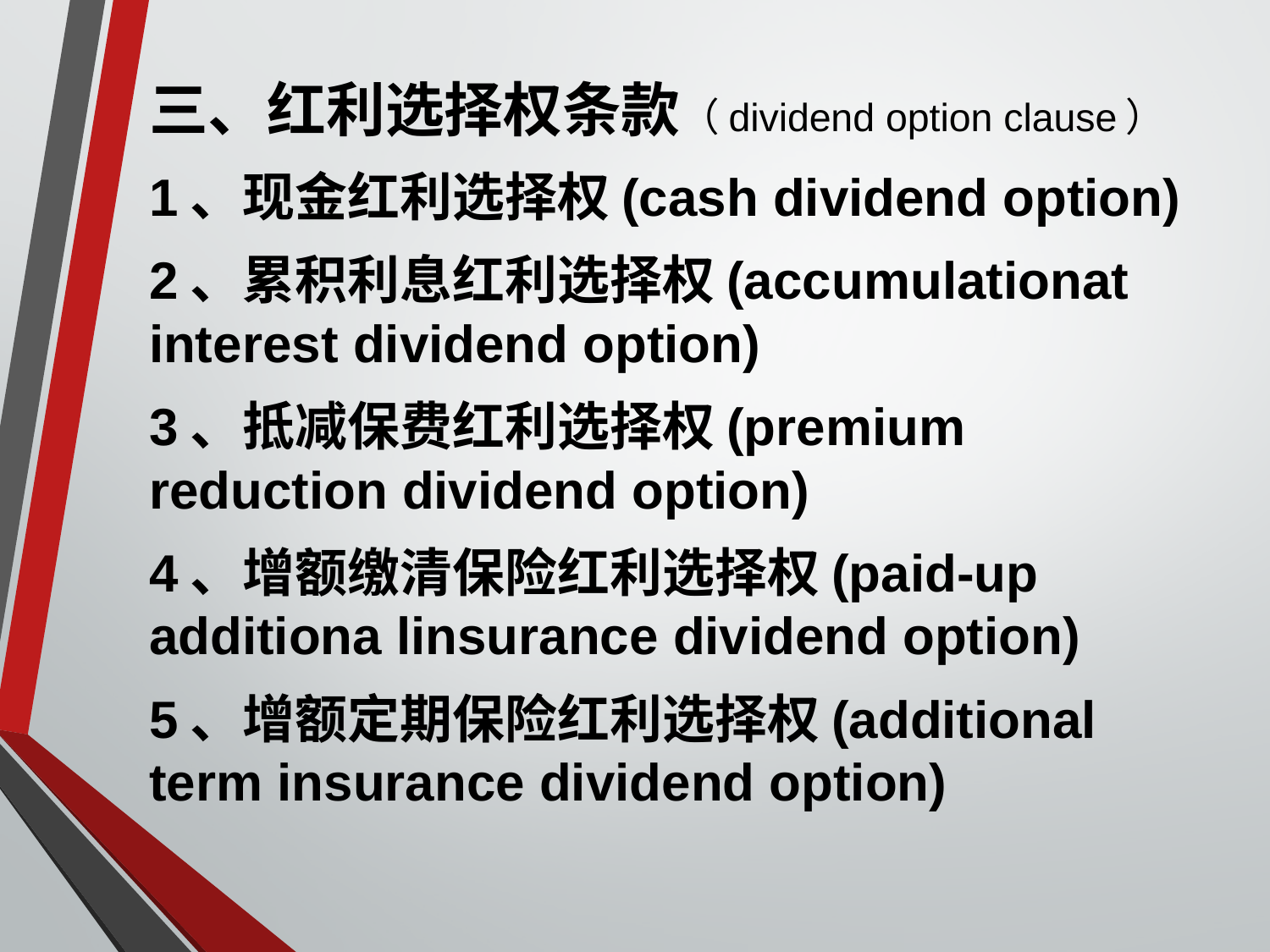

三、红利选择权条款（dividend option clause）
1、现金红利选择权(cash dividend option)
2、累积利息红利选择权(accumulationat interest dividend option)
3、抵减保费红利选择权(premium reduction dividend option)
4、增额缴清保险红利选择权(paid-up additiona linsurance dividend option)
5、增额定期保险红利选择权(additional term insurance dividend option)